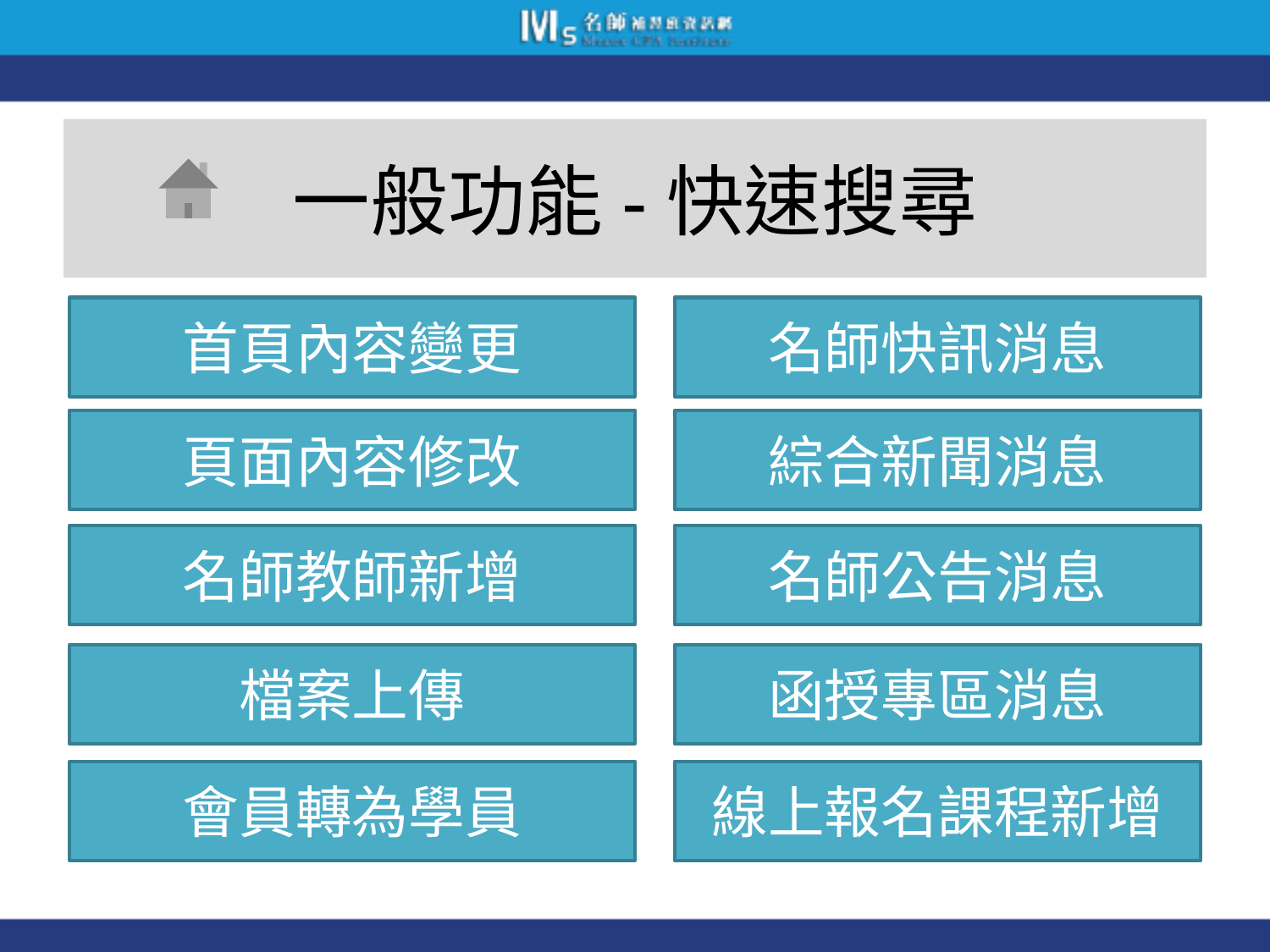

# 一般功能-快速搜尋

首頁內容變更
名師快訊消息

頁面內容修改
綜合新聞消息
名師教師新增
名師公告消息
檔案上傳
函授專區消息
會員轉為學員
線上報名課程新增